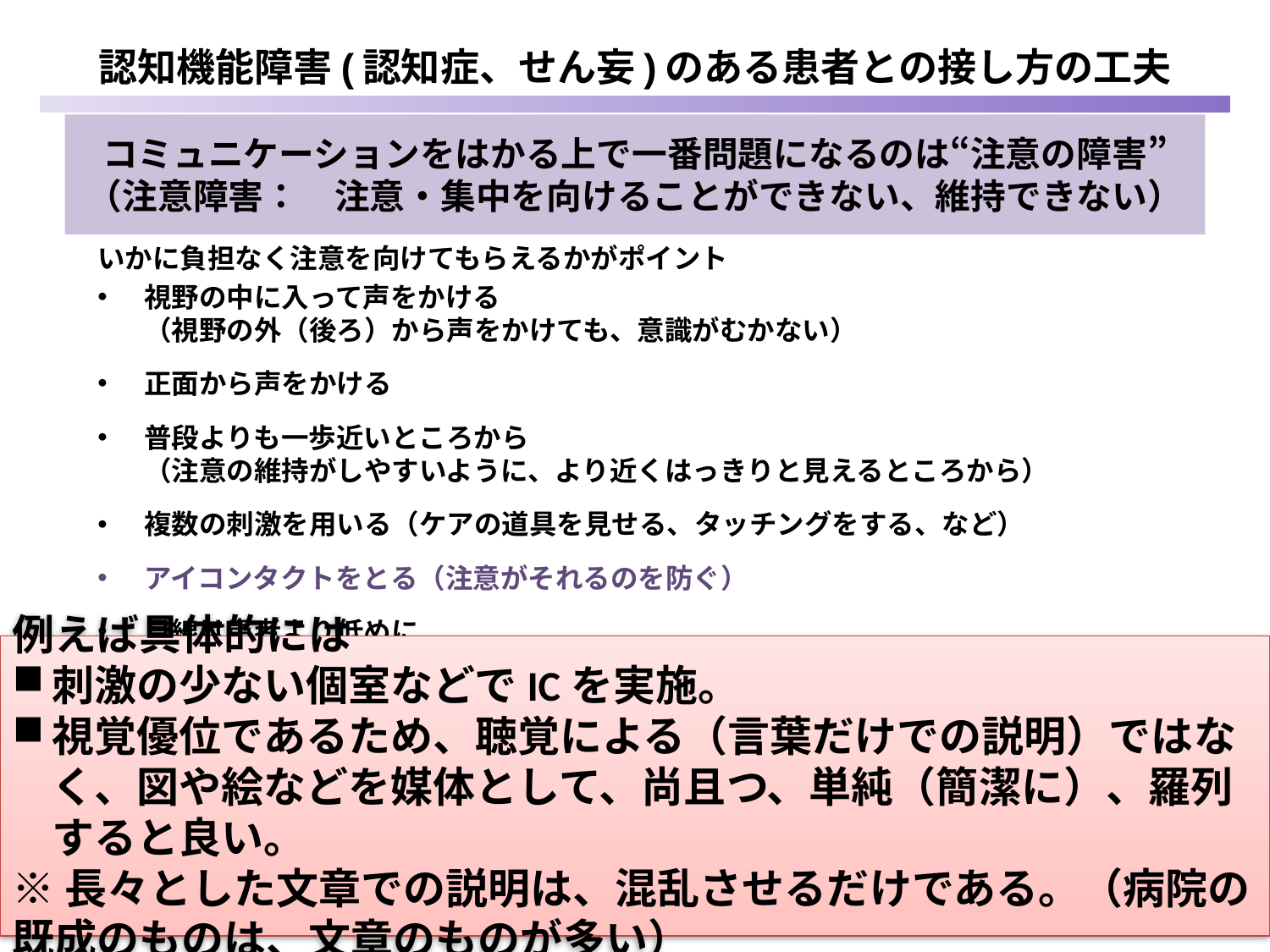

# 認知機能障害(認知症、せん妄)のある患者との接し方の工夫

コミュニケーションをはかる上で一番問題になるのは“注意の障害”
（注意障害：　注意・集中を向けることができない、維持できない）
いかに負担なく注意を向けてもらえるかがポイント
視野の中に入って声をかける
（視野の外（後ろ）から声をかけても、意識がむかない）
正面から声をかける
普段よりも一歩近いところから
（注意の維持がしやすいように、より近くはっきりと見えるところから）
複数の刺激を用いる（ケアの道具を見せる、タッチングをする、など）
アイコンタクトをとる（注意がそれるのを防ぐ）
目線は患者より低めに
例えば具体的には
刺激の少ない個室などでICを実施。
視覚優位であるため、聴覚による（言葉だけでの説明）ではなく、図や絵などを媒体として、尚且つ、単純（簡潔に）、羅列すると良い。
※長々とした文章での説明は、混乱させるだけである。（病院の既成のものは、文章のものが多い）